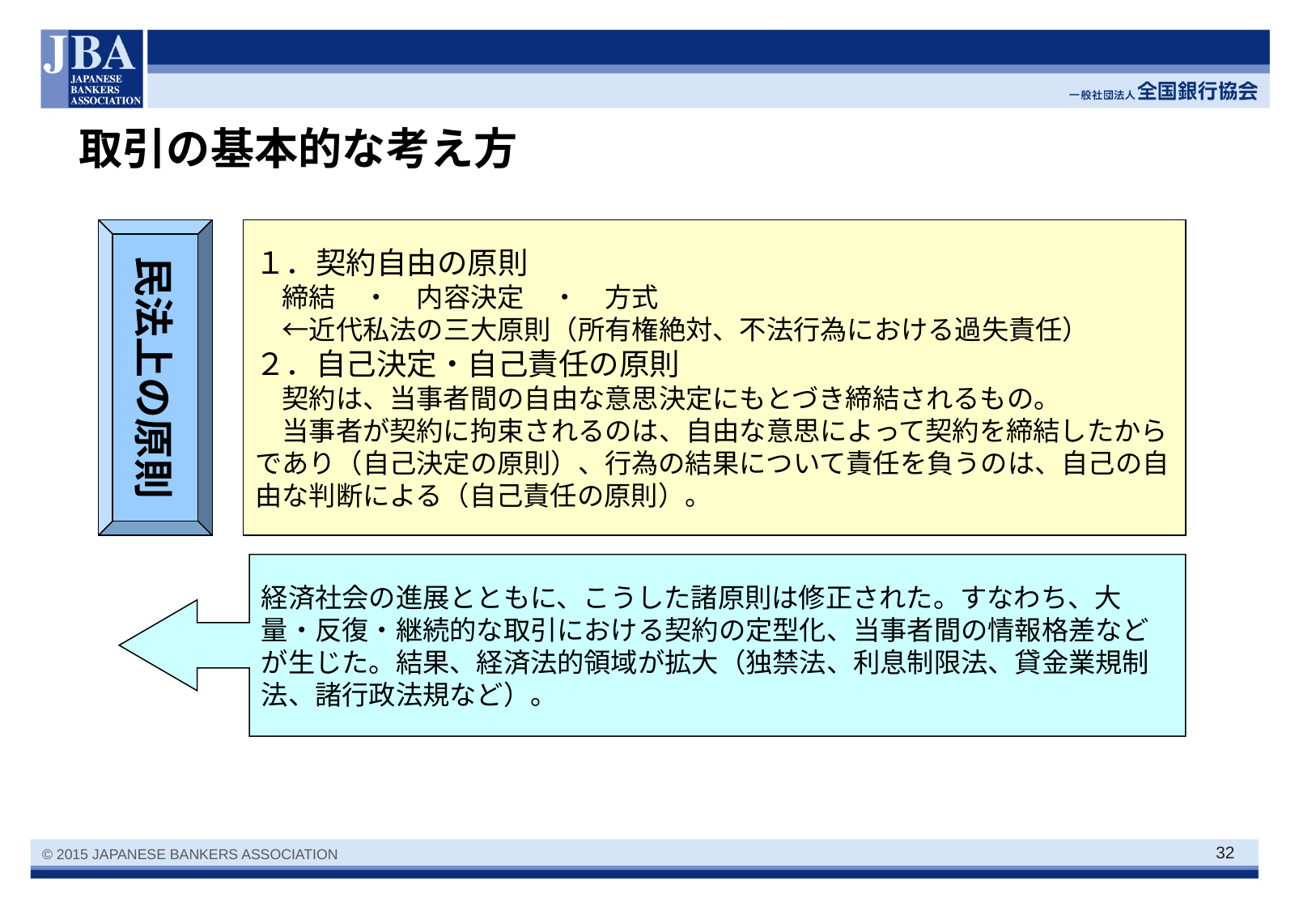

# 取引の基本的な考え方
民法上の原則
１．契約自由の原則
　締結　・　内容決定　・　方式
　←近代私法の三大原則（所有権絶対、不法行為における過失責任）
２．自己決定・自己責任の原則
　契約は、当事者間の自由な意思決定にもとづき締結されるもの。
　当事者が契約に拘束されるのは、自由な意思によって契約を締結したからであり（自己決定の原則）、行為の結果について責任を負うのは、自己の自由な判断による（自己責任の原則）。
経済社会の進展とともに、こうした諸原則は修正された。すなわち、大量・反復・継続的な取引における契約の定型化、当事者間の情報格差などが生じた。結果、経済法的領域が拡大（独禁法、利息制限法、貸金業規制法、諸行政法規など）。